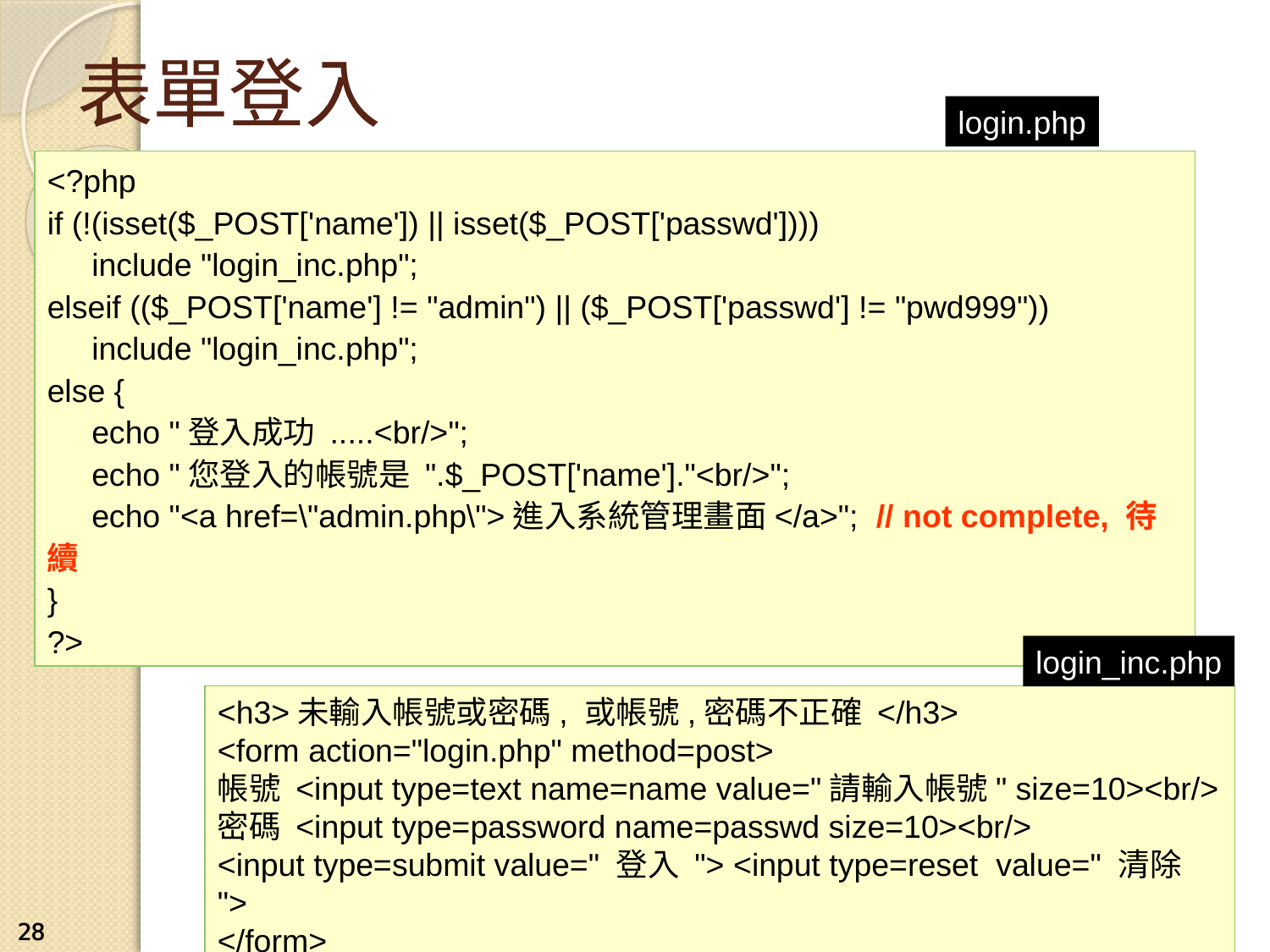

表單登入
login.php
<?php
if (!(isset($_POST['name']) || isset($_POST['passwd'])))
     include "login_inc.php";
elseif (($_POST['name'] != "admin") || ($_POST['passwd'] != "pwd999"))
     include "login_inc.php";
else {
     echo "登入成功 .....<br/>";
     echo "您登入的帳號是 ".$_POST['name']."<br/>";
     echo "<a href=\"admin.php\">進入系統管理畫面</a>";  // not complete, 待續
}
?>
login_inc.php
<h3>未輸入帳號或密碼, 或帳號,密碼不正確 </h3>
<form action="login.php" method=post>
帳號 <input type=text name=name value="請輸入帳號" size=10><br/>
密碼 <input type=password name=passwd size=10><br/>
<input type=submit value=" 登入 "> <input type=reset  value=" 清除 ">
</form>
28